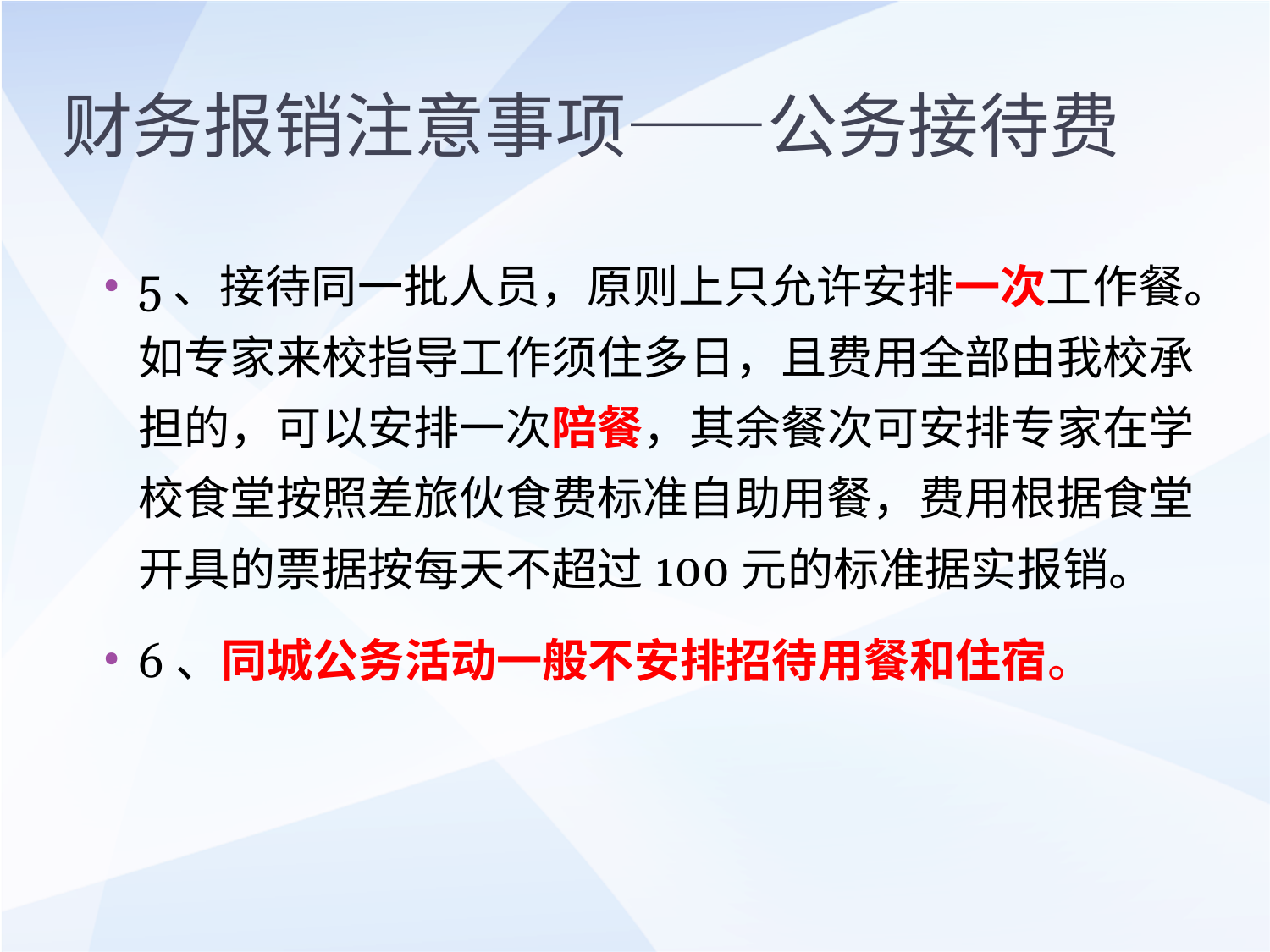

财务报销注意事项——公务接待费
5、接待同一批人员，原则上只允许安排一次工作餐。如专家来校指导工作须住多日，且费用全部由我校承担的，可以安排一次陪餐，其余餐次可安排专家在学校食堂按照差旅伙食费标准自助用餐，费用根据食堂开具的票据按每天不超过100元的标准据实报销。
6、同城公务活动一般不安排招待用餐和住宿。